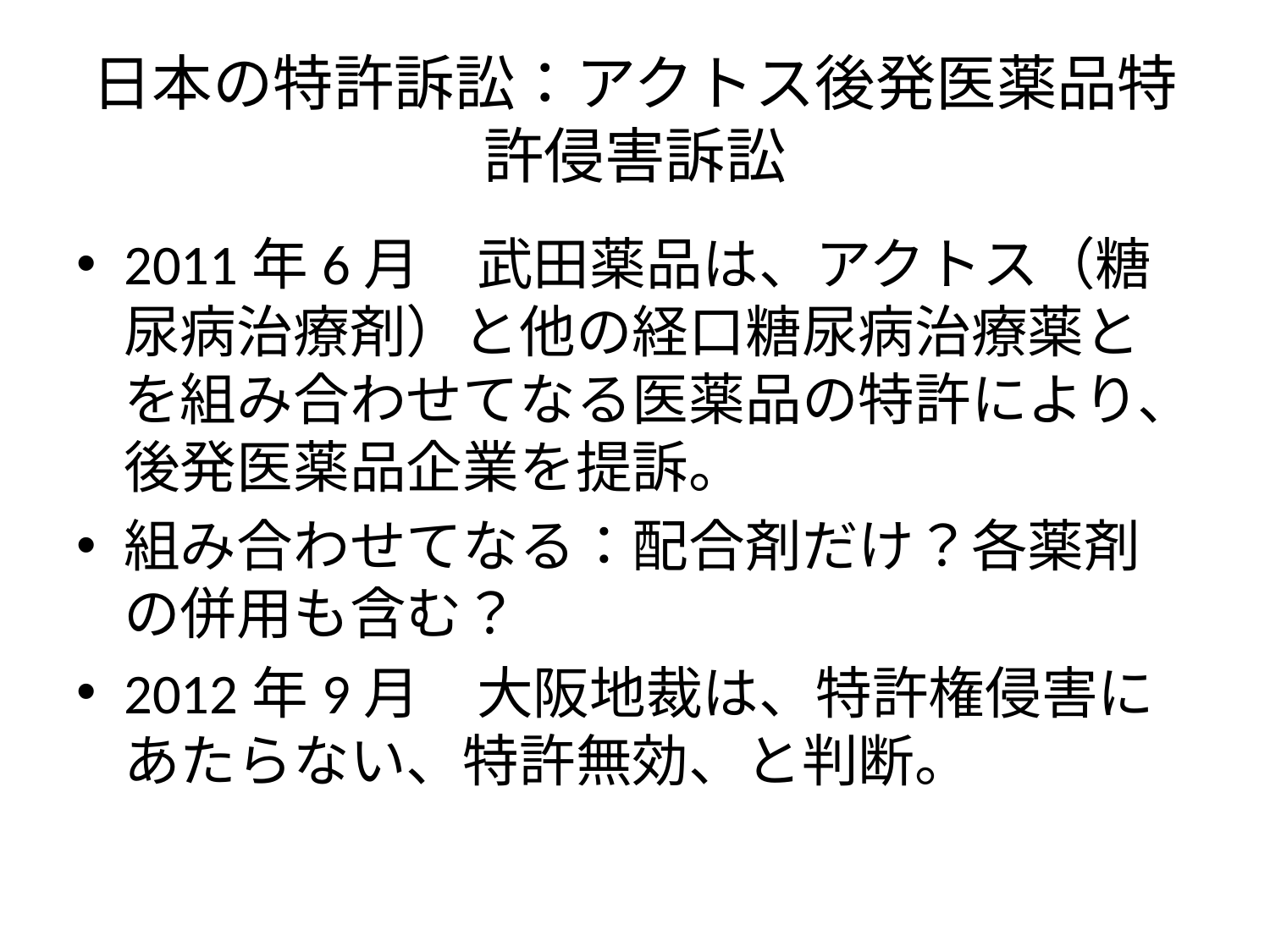

# 日本の特許訴訟：アクトス後発医薬品特許侵害訴訟
2011年6月　武田薬品は、アクトス（糖尿病治療剤）と他の経口糖尿病治療薬とを組み合わせてなる医薬品の特許により、後発医薬品企業を提訴。
組み合わせてなる：配合剤だけ？各薬剤の併用も含む？
2012年9月　大阪地裁は、特許権侵害にあたらない、特許無効、と判断。